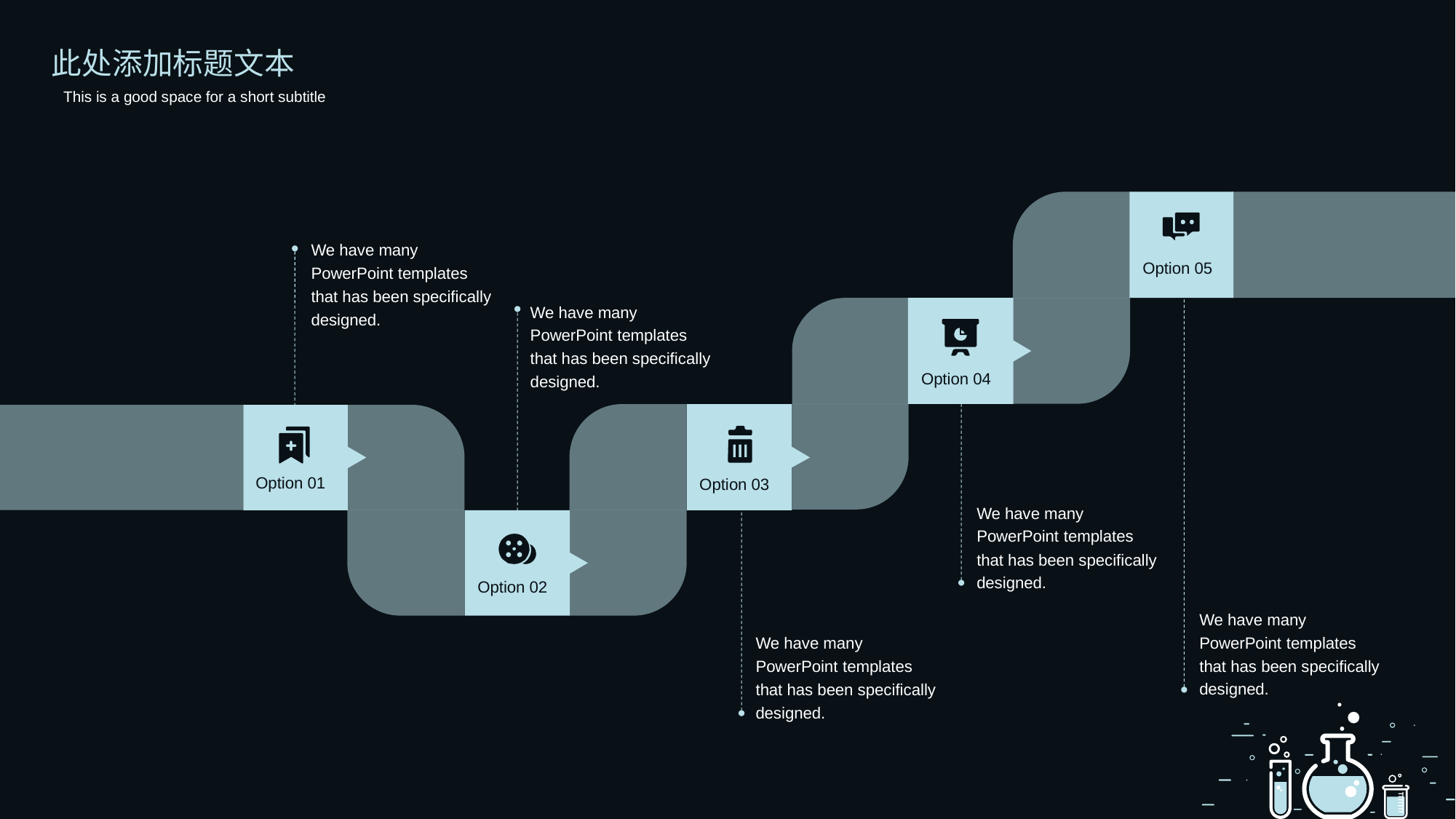

此处添加标题文本
This is a good space for a short subtitle

We have many PowerPoint templates that has been specifically designed.

Option 05

We have many PowerPoint templates that has been specifically designed.

Option 04

Option 01
Option 03
We have many PowerPoint templates that has been specifically designed.

Option 02
We have many PowerPoint templates that has been specifically designed.
We have many PowerPoint templates that has been specifically designed.